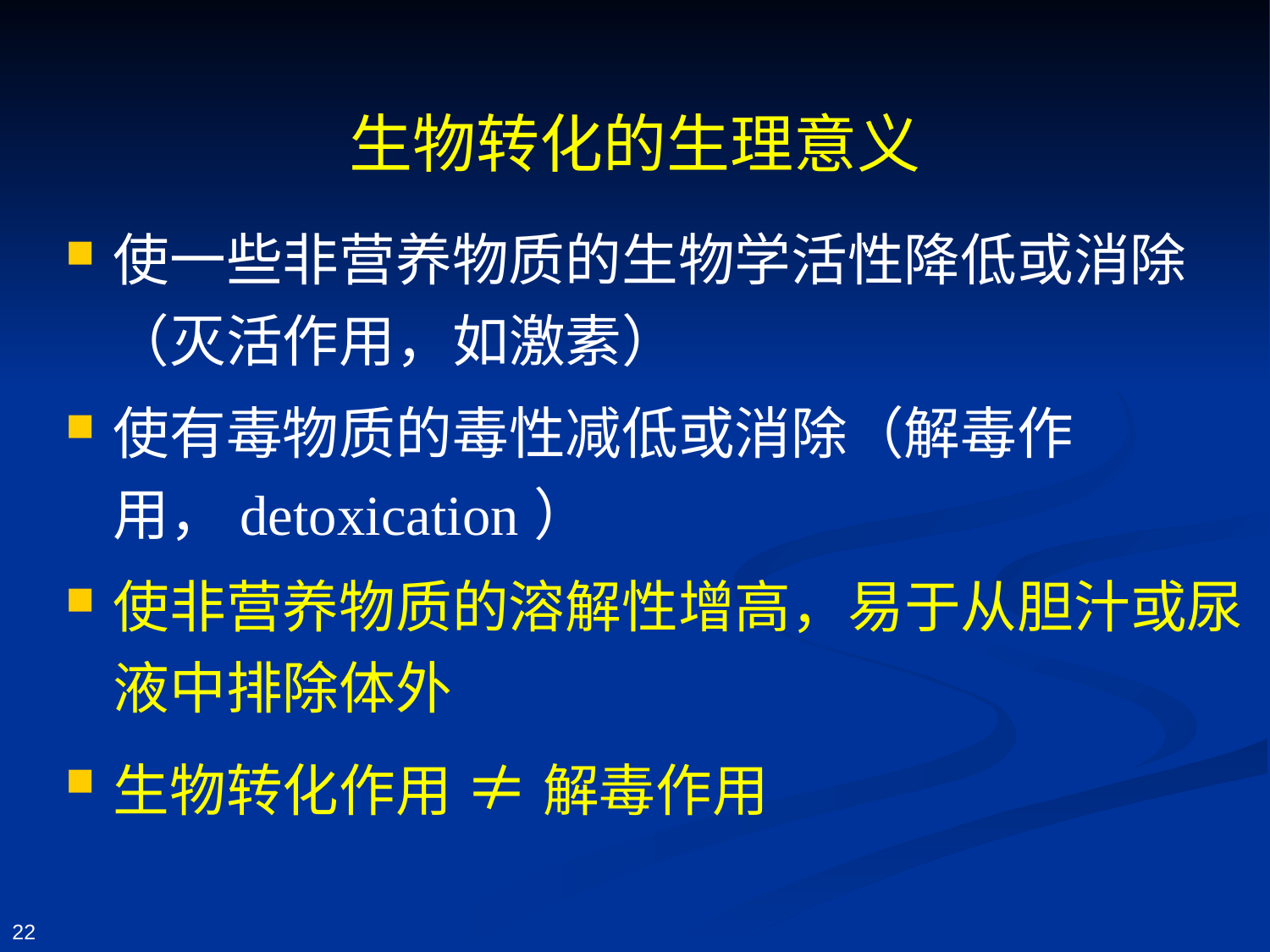

# 生物转化的生理意义
使一些非营养物质的生物学活性降低或消除（灭活作用，如激素）
使有毒物质的毒性减低或消除（解毒作用，detoxication）
使非营养物质的溶解性增高，易于从胆汁或尿液中排除体外
生物转化作用 ≠ 解毒作用
22